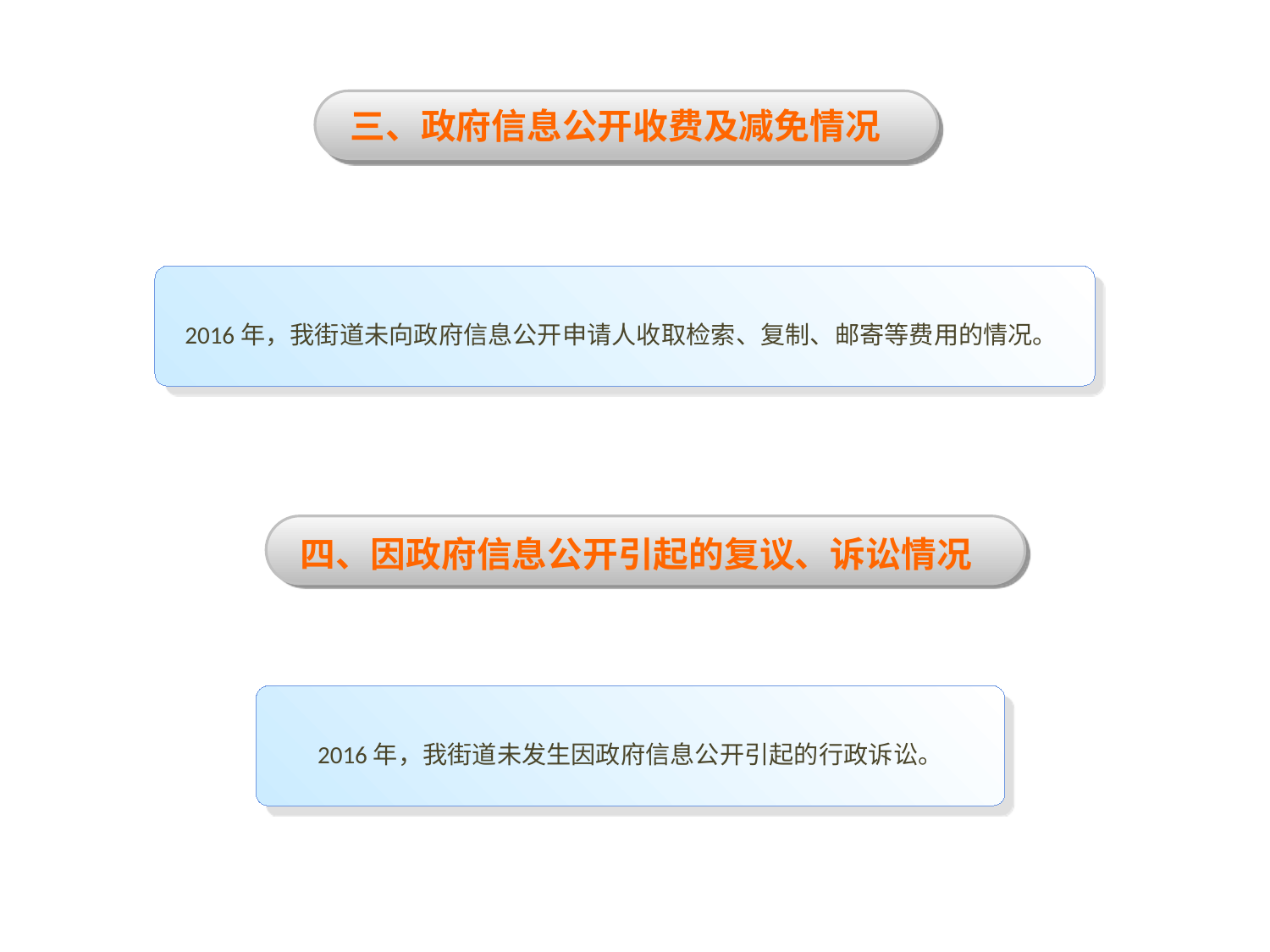

三、政府信息公开收费及减免情况

2016年，我街道未向政府信息公开申请人收取检索、复制、邮寄等费用的情况。

四、因政府信息公开引起的复议、诉讼情况

2016年，我街道未发生因政府信息公开引起的行政诉讼。